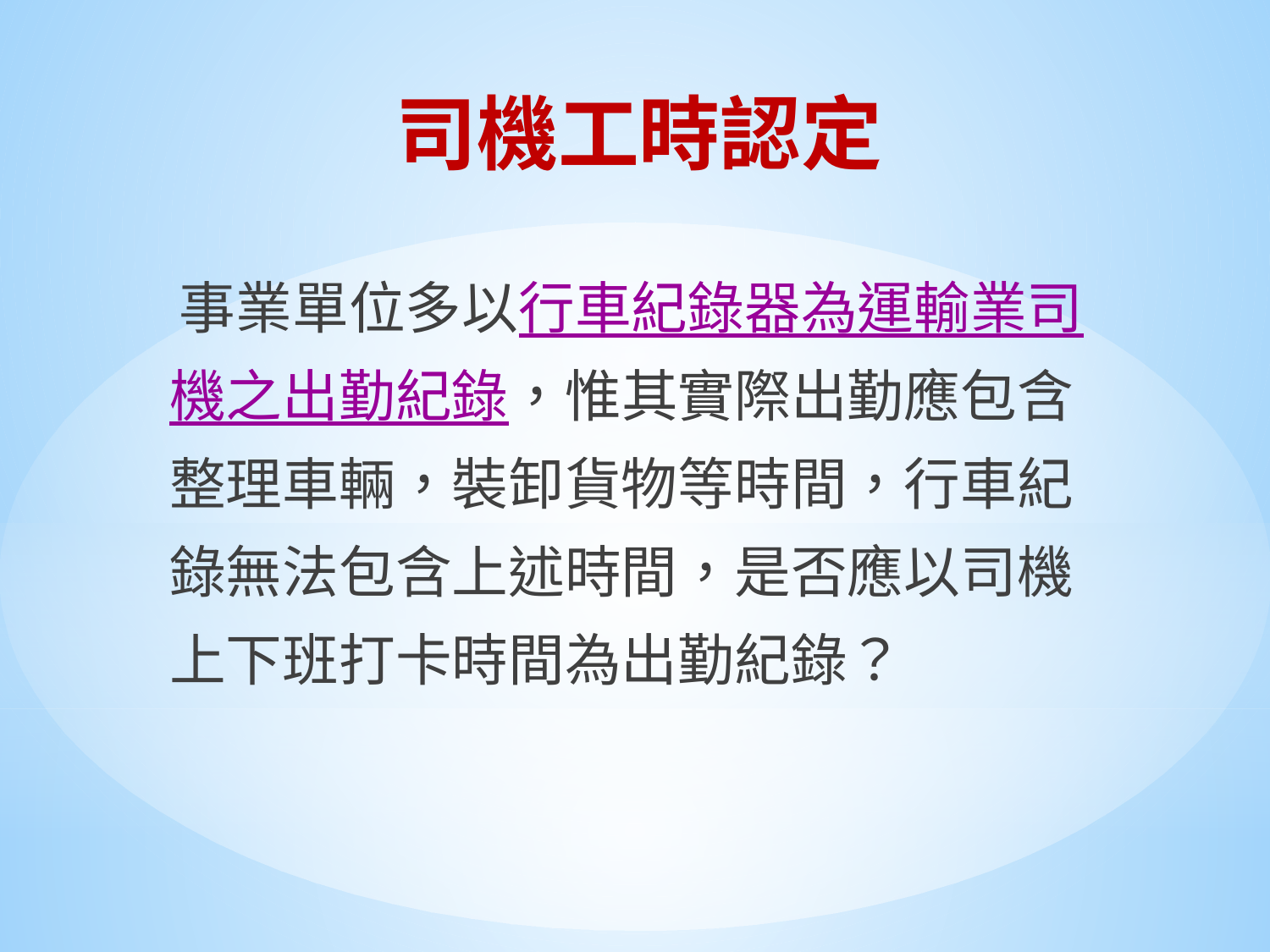

# 司機工時認定
   事業單位多以行車紀錄器為運輸業司機之出勤紀錄，惟其實際出勤應包含整理車輛，裝卸貨物等時間，行車紀錄無法包含上述時間，是否應以司機上下班打卡時間為出勤紀錄？